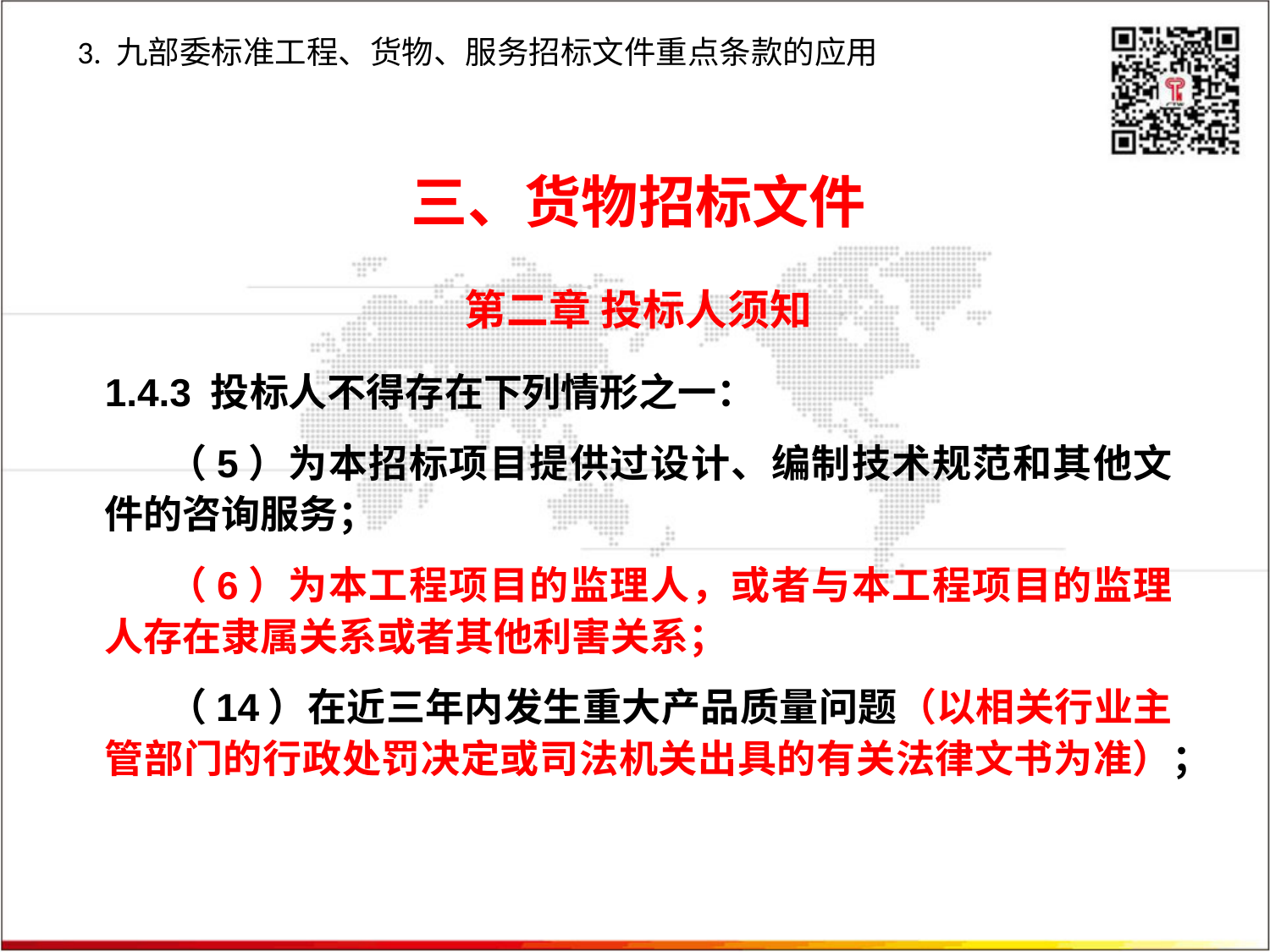

3. 九部委标准工程、货物、服务招标文件重点条款的应用
三、货物招标文件
第二章 投标人须知
1.4.3 投标人不得存在下列情形之一：
（5）为本招标项目提供过设计、编制技术规范和其他文件的咨询服务；
（6）为本工程项目的监理人，或者与本工程项目的监理人存在隶属关系或者其他利害关系；
（14）在近三年内发生重大产品质量问题（以相关行业主管部门的行政处罚决定或司法机关出具的有关法律文书为准）；